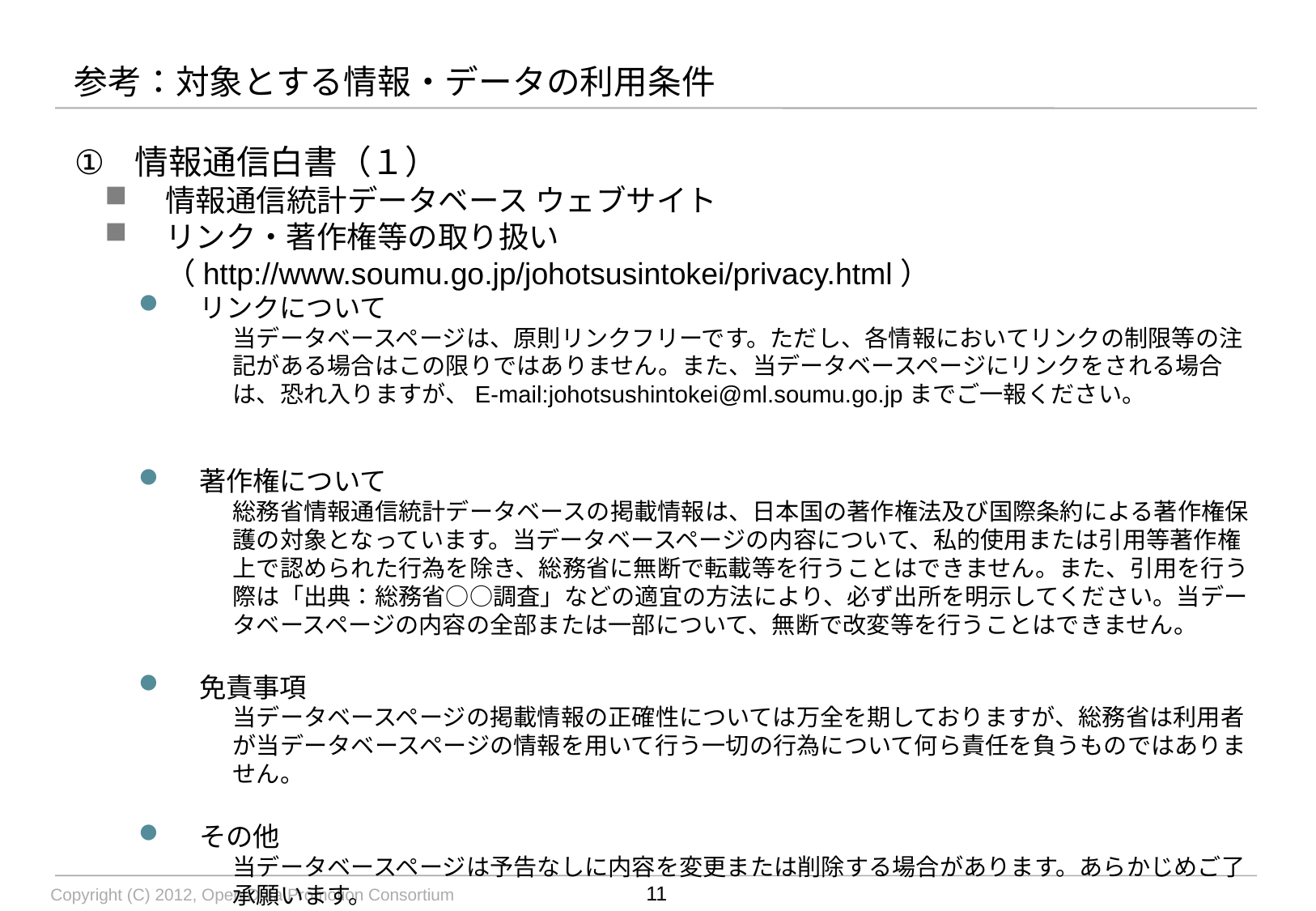

# 参考：対象とする情報・データの利用条件

情報通信白書（１）
情報通信統計データベース ウェブサイト
リンク・著作権等の取り扱い　（http://www.soumu.go.jp/johotsusintokei/privacy.html）
リンクについて
当データベースページは、原則リンクフリーです。ただし、各情報においてリンクの制限等の注記がある場合はこの限りではありません。また、当データベースページにリンクをされる場合は、恐れ入りますが、E-mail:johotsushintokei@ml.soumu.go.jpまでご一報ください。

著作権について
総務省情報通信統計データベースの掲載情報は、日本国の著作権法及び国際条約による著作権保護の対象となっています。当データベースページの内容について、私的使用または引用等著作権上で認められた行為を除き、総務省に無断で転載等を行うことはできません。また、引用を行う際は「出典：総務省○○調査」などの適宜の方法により、必ず出所を明示してください。当データベースページの内容の全部または一部について、無断で改変等を行うことはできません。

免責事項
当データベースページの掲載情報の正確性については万全を期しておりますが、総務省は利用者が当データベースページの情報を用いて行う一切の行為について何ら責任を負うものではありません。

その他
当データベースページは予告なしに内容を変更または削除する場合があります。あらかじめご了承願います。
11
Copyright (C) 2012, Open Data Promotion Consortium